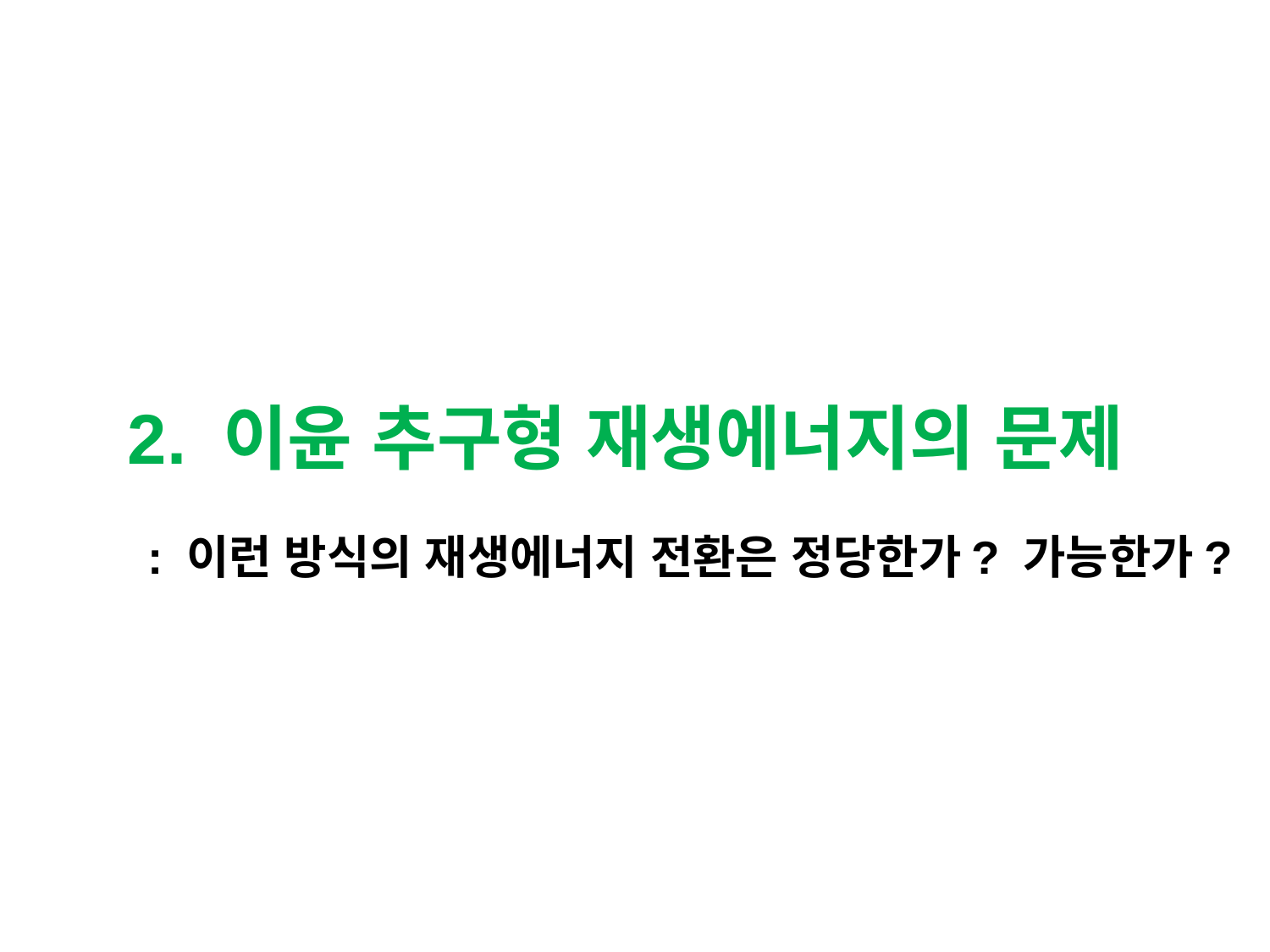

2. 이윤 추구형 재생에너지의 문제
# : 이런 방식의 재생에너지 전환은 정당한가? 가능한가?